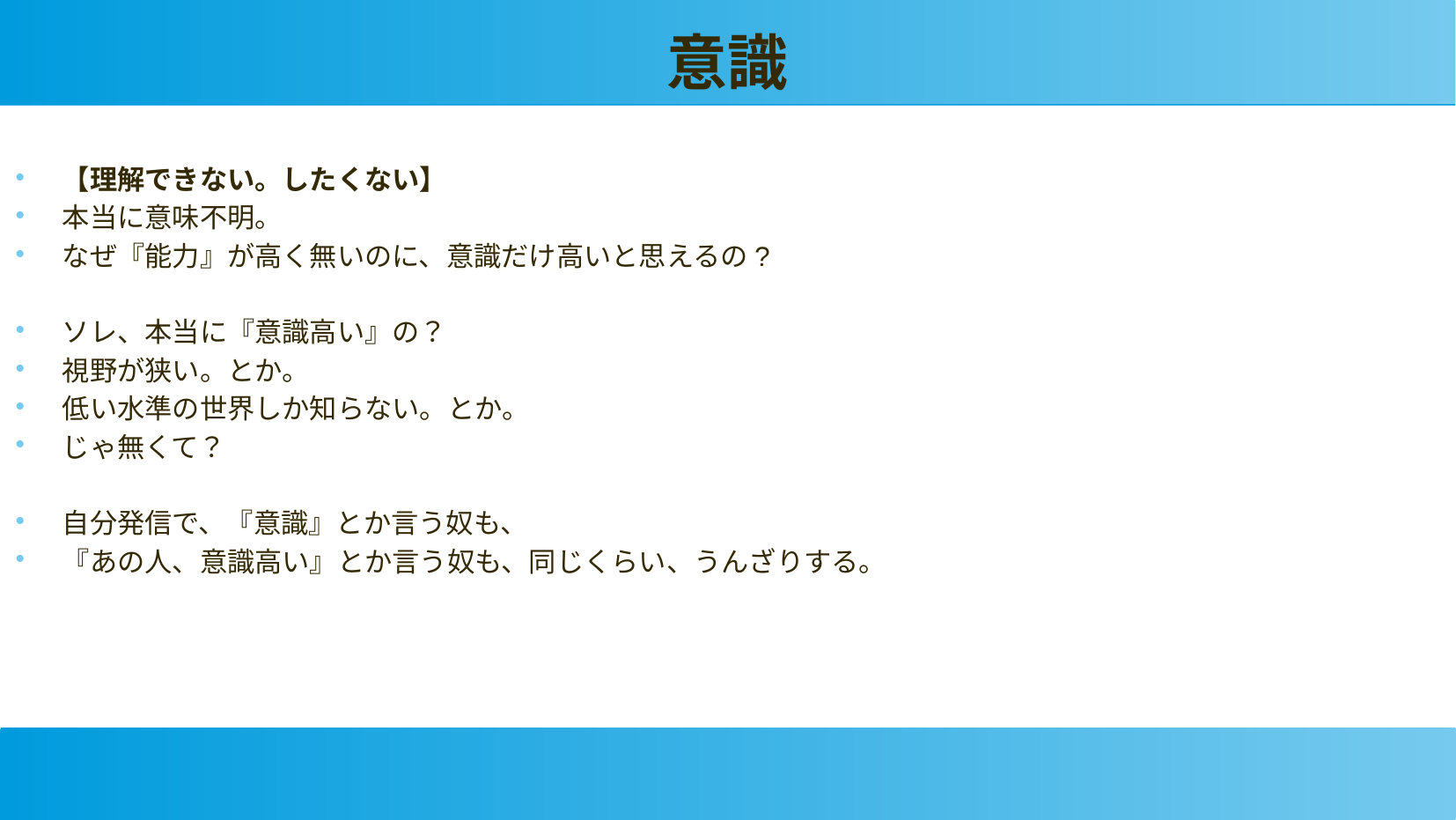

意識

【理解できない。したくない】
本当に意味不明。
なぜ『能力』が高く無いのに、意識だけ高いと思えるの?

ソレ、本当に『意識高い』の？
視野が狭い。とか。
低い水準の世界しか知らない。とか。
じゃ無くて？

自分発信で、『意識』とか言う奴も、
『あの人、意識高い』とか言う奴も、同じくらい、うんざりする。